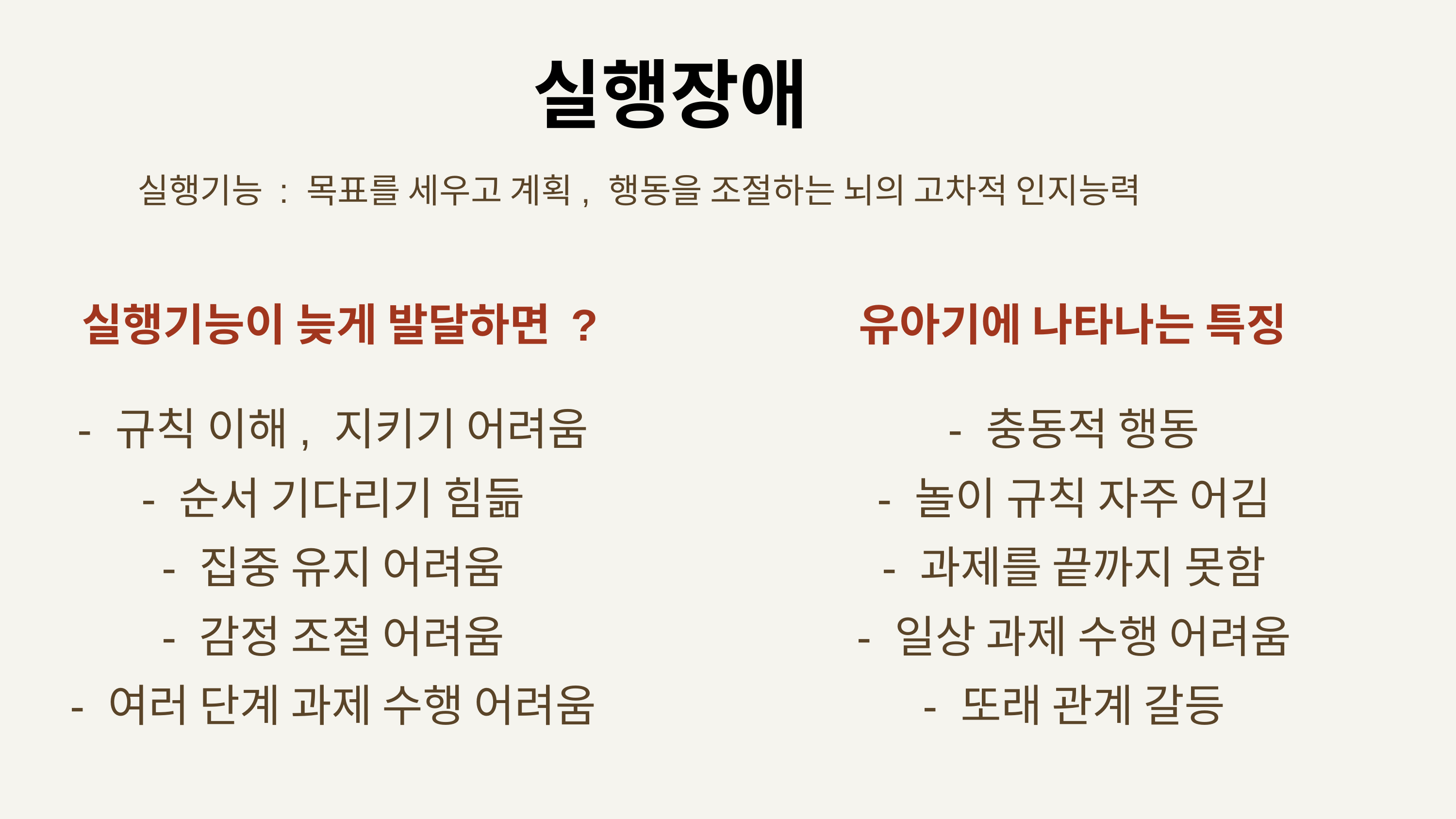

실행장애
실행기능 : 목표를 세우고 계획, 행동을 조절하는 뇌의 고차적 인지능력
실행기능이 늦게 발달하면 ?
유아기에 나타나는 특징
- 규칙 이해, 지키기 어려움
- 순서 기다리기 힘듦
- 집중 유지 어려움
- 감정 조절 어려움
- 여러 단계 과제 수행 어려움
- 충동적 행동
- 놀이 규칙 자주 어김
- 과제를 끝까지 못함
- 일상 과제 수행 어려움
- 또래 관계 갈등